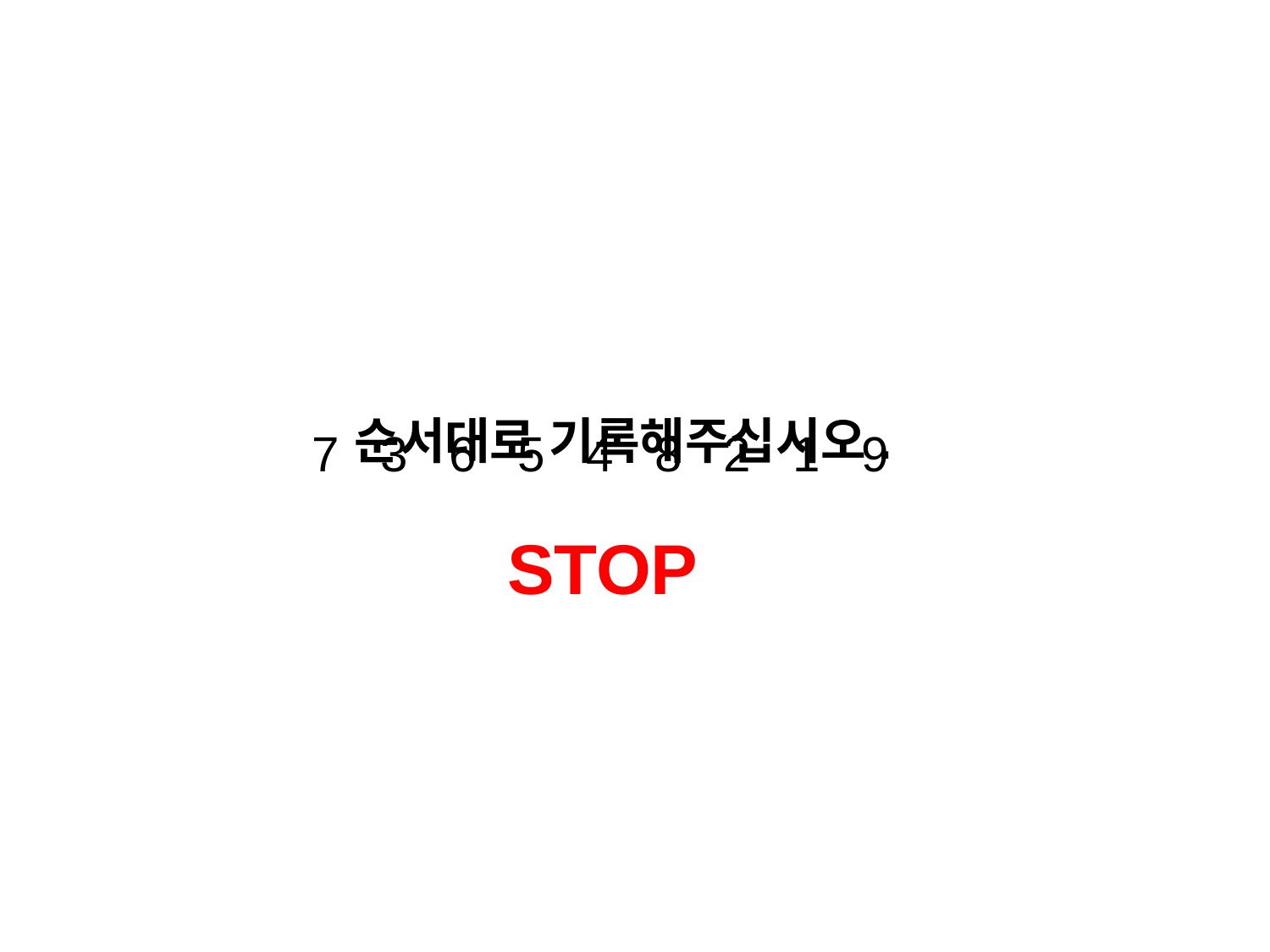

순서대로 기록해주십시오.
7   3   6   5   4   8   2   1   9
STOP